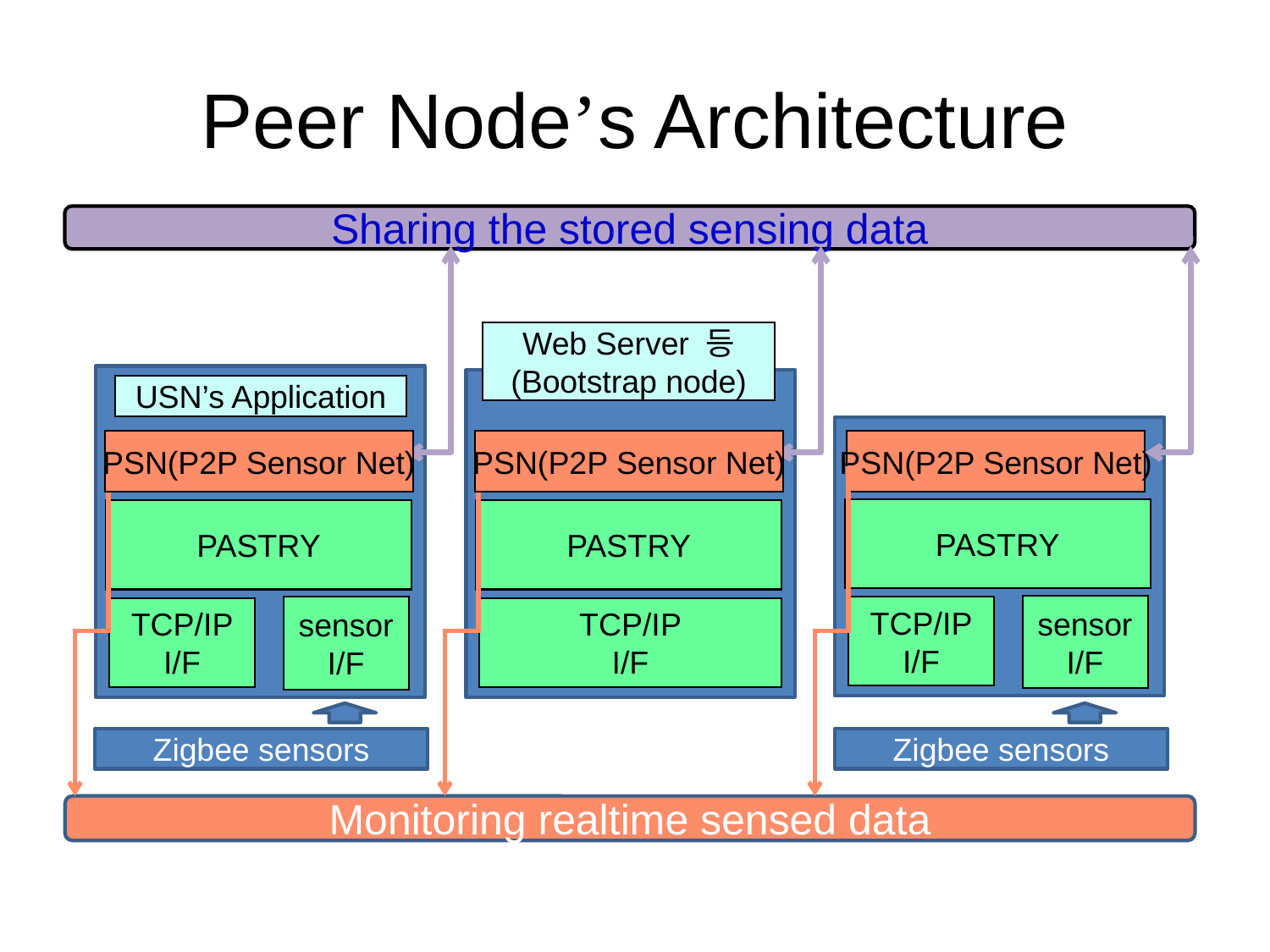

Peer Node’s Architecture
Sharing the stored sensing data
Web Server 등
(Bootstrap node)

USN’s Application

PSN(P2P Sensor Net)
PSN(P2P Sensor Net)
PSN(P2P Sensor Net)
PASTRY
PASTRY
PASTRY
sensor
I/F
TCP/IP
I/F
sensor
I/F
TCP/IP
I/F
TCP/IP
I/F

Zigbee sensors
Zigbee sensors
Monitoring realtime sensed data